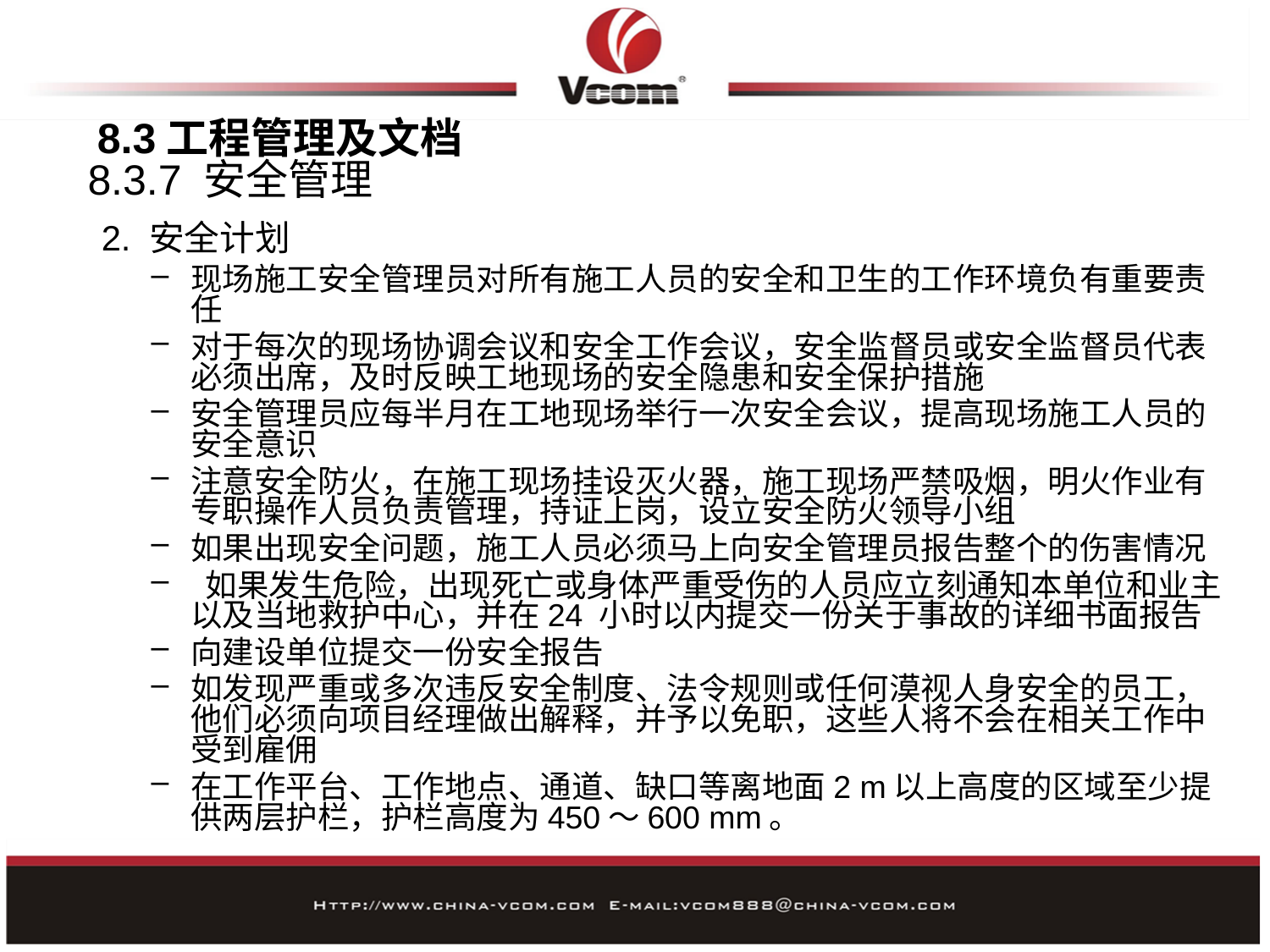

8.3工程管理及文档
8.3.7 安全管理
 2. 安全计划
现场施工安全管理员对所有施工人员的安全和卫生的工作环境负有重要责任
对于每次的现场协调会议和安全工作会议，安全监督员或安全监督员代表必须出席，及时反映工地现场的安全隐患和安全保护措施
安全管理员应每半月在工地现场举行一次安全会议，提高现场施工人员的安全意识
注意安全防火，在施工现场挂设灭火器，施工现场严禁吸烟，明火作业有专职操作人员负责管理，持证上岗，设立安全防火领导小组
如果出现安全问题，施工人员必须马上向安全管理员报告整个的伤害情况
 如果发生危险，出现死亡或身体严重受伤的人员应立刻通知本单位和业主以及当地救护中心，并在24 小时以内提交一份关于事故的详细书面报告
向建设单位提交一份安全报告
如发现严重或多次违反安全制度、法令规则或任何漠视人身安全的员工，他们必须向项目经理做出解释，并予以免职，这些人将不会在相关工作中受到雇佣
在工作平台、工作地点、通道、缺口等离地面2 m以上高度的区域至少提供两层护栏，护栏高度为450～600 mm。